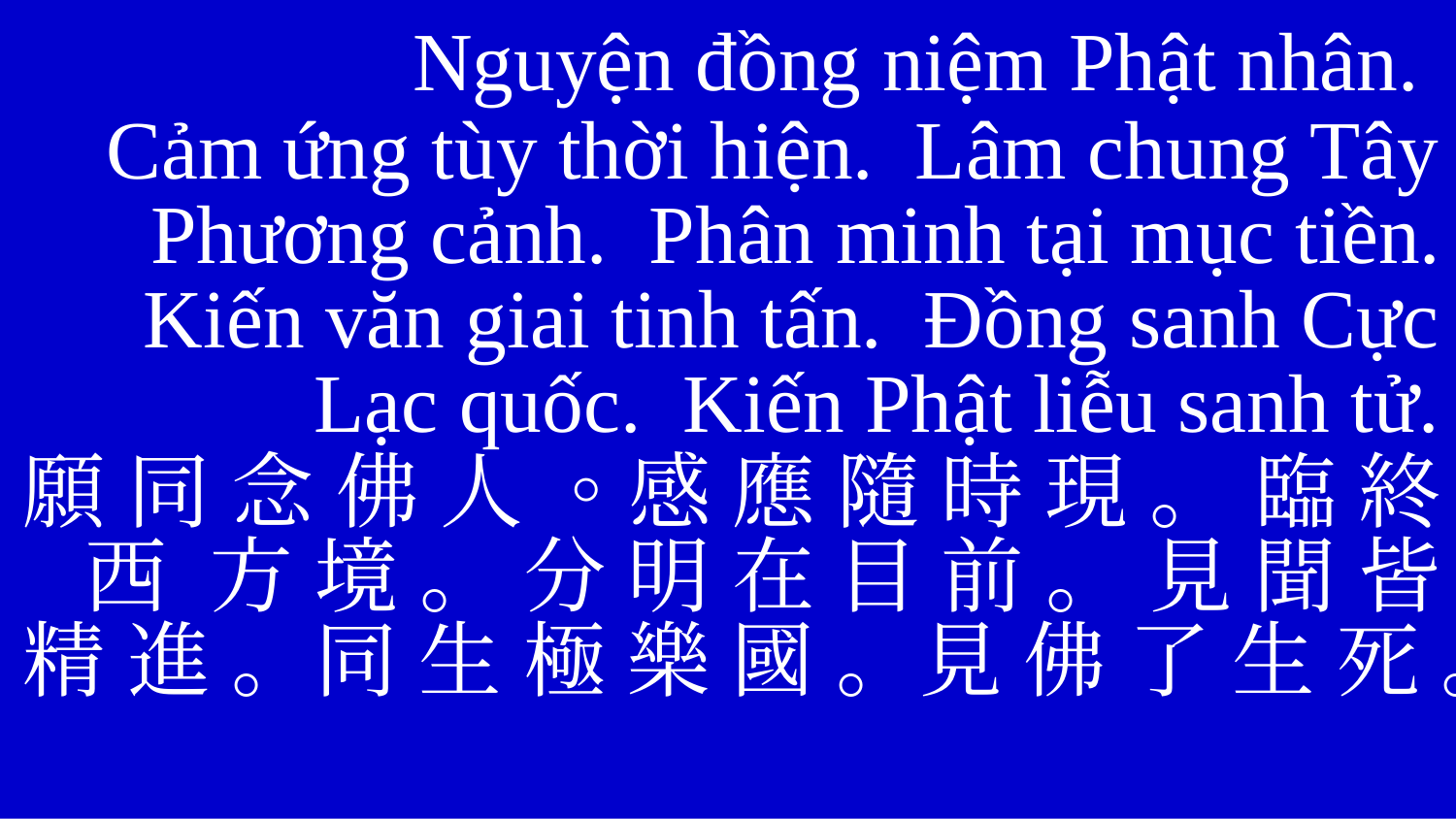

Nguyện đồng niệm Phật nhân.
Cảm ứng tùy thời hiện.  Lâm chung Tây Phương cảnh.  Phân minh tại mục tiền. Kiến văn giai tinh tấn.  Đồng sanh Cực Lạc quốc.  Kiến Phật liễu sanh tử.
願 同 念 佛 人 。感 應 隨 時 現 。 臨 終 西  方 境 。 分 明 在 目 前 。 見 聞 皆 精 進 。同 生 極 樂 國 。見 佛 了 生 死 。